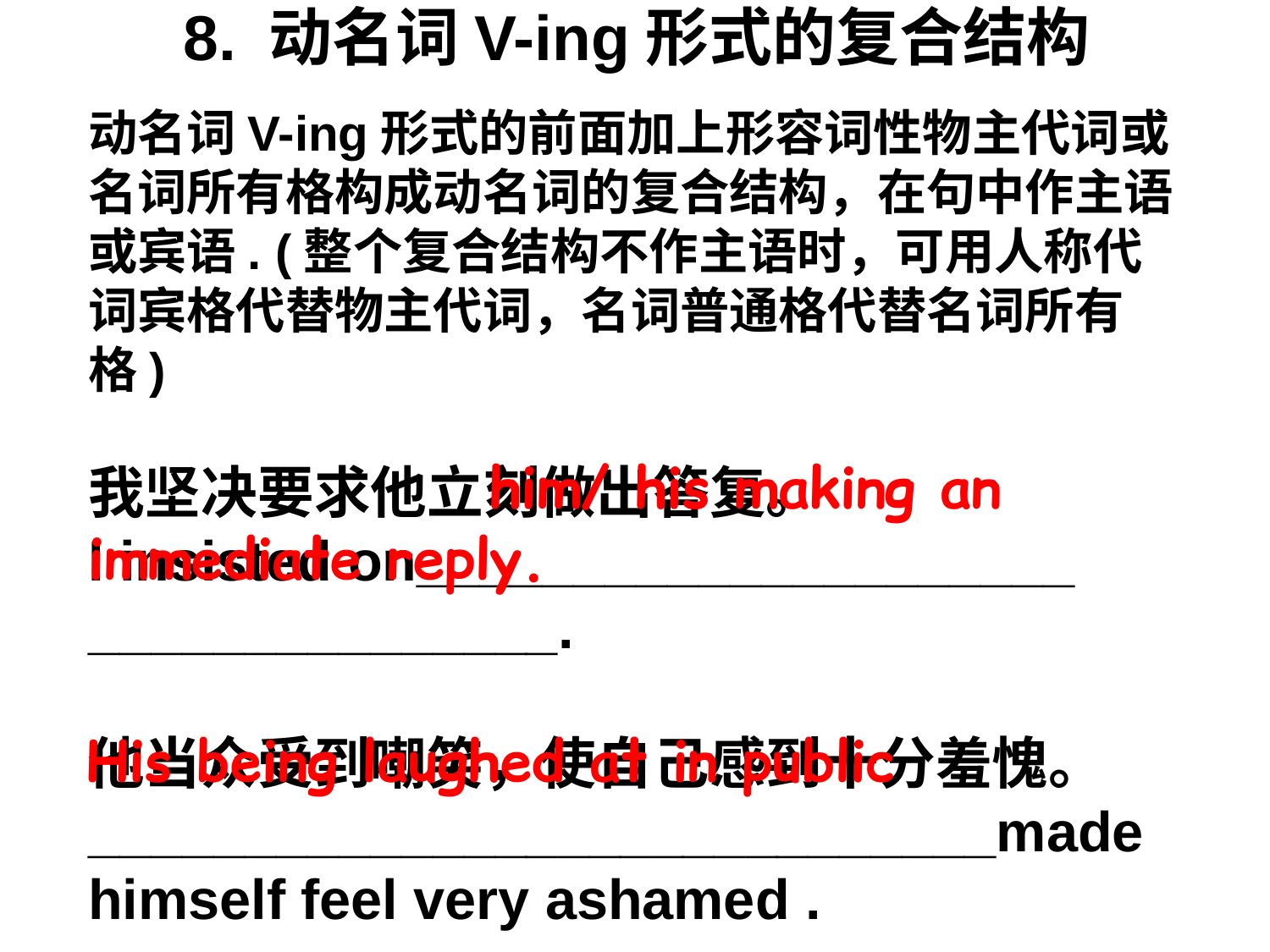

# 8. 动名词V-ing形式的复合结构
动名词V-ing形式的前面加上形容词性物主代词或名词所有格构成动名词的复合结构，在句中作主语或宾语. (整个复合结构不作主语时，可用人称代词宾格代替物主代词，名词普通格代替名词所有格)

我坚决要求他立刻做出答复。
I insisted on_____________________
_______________.

他当众受到嘲笑，使自己感到十分羞愧。
_____________________________made himself feel very ashamed .
him/ his making an
immediate reply.
His being laughed at in public